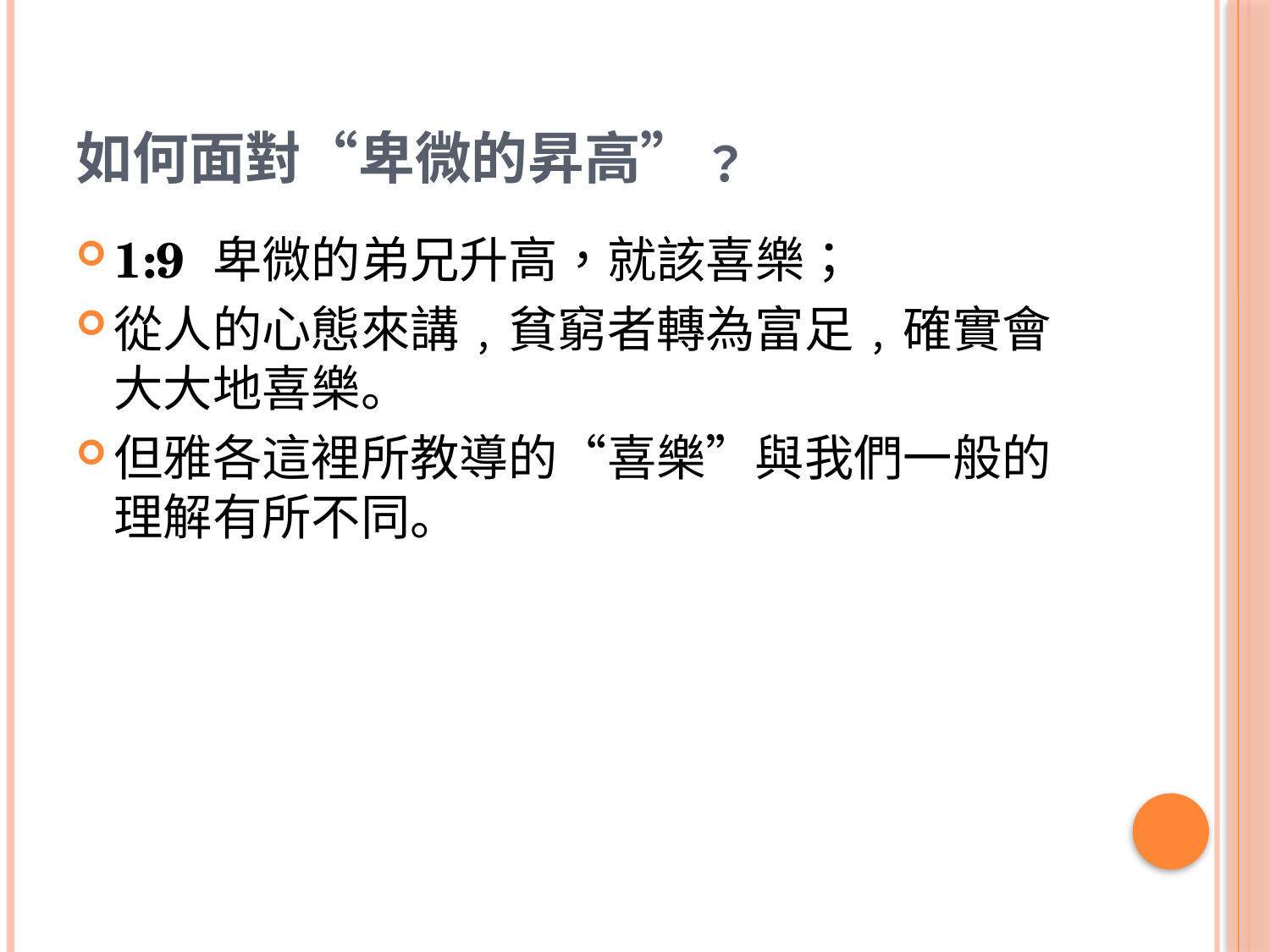

# 如何面對“卑微的昇高”﹖
1:9 卑微的弟兄升高，就該喜樂；
從人的心態來講﹐貧窮者轉為富足﹐確實會大大地喜樂。
但雅各這裡所教導的“喜樂”與我們一般的理解有所不同。